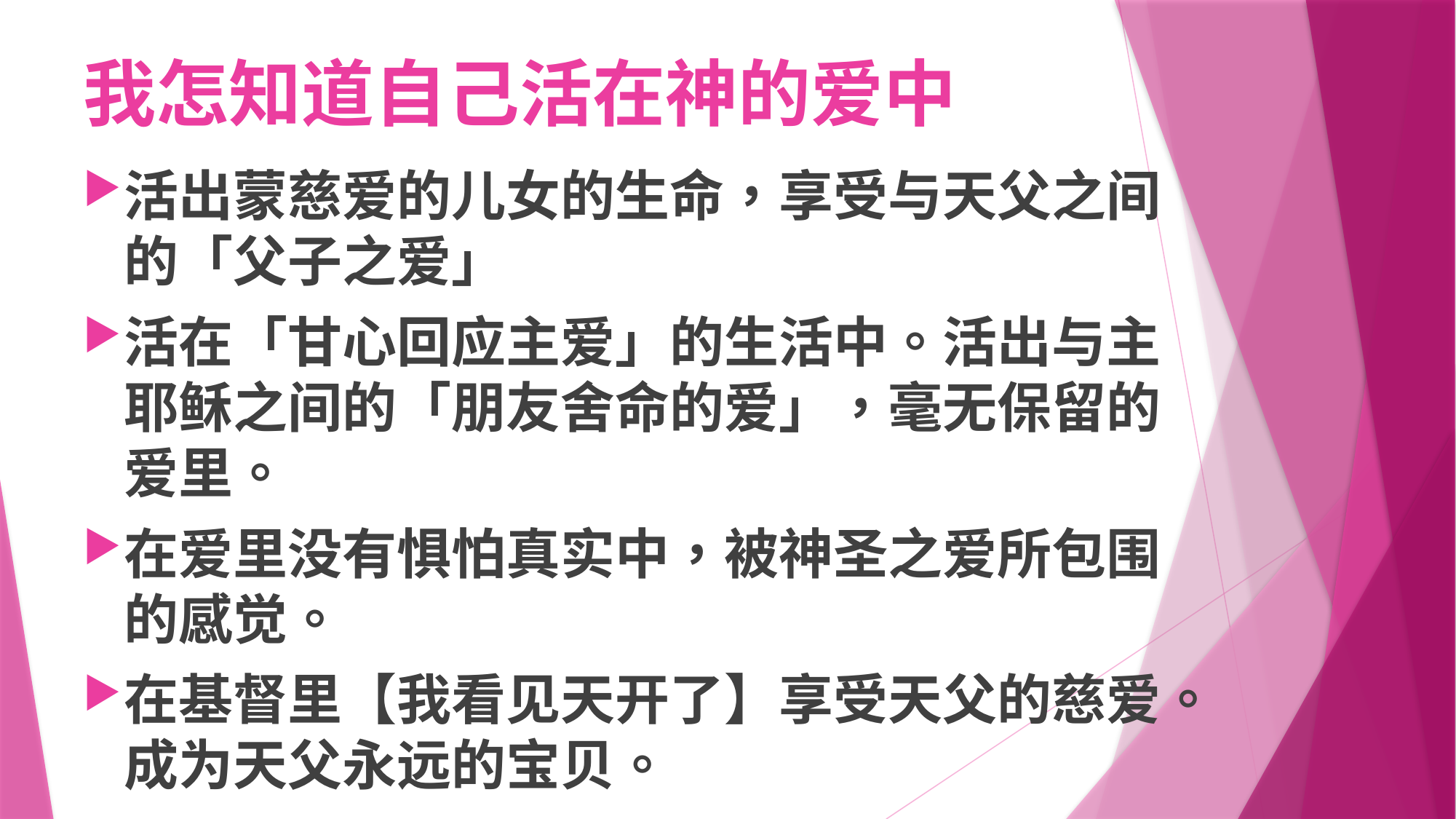

# 我怎知道自己活在神的爱中
活出蒙慈爱的儿女的生命，享受与天父之间的「父子之爱」
活在「甘心回应主爱」的生活中。活出与主耶稣之间的「朋友舍命的爱」，毫无保留的爱里。
在爱里没有惧怕真实中，被神圣之爱所包围的感觉。
在基督里【我看见天开了】享受天父的慈爱。成为天父永远的宝贝。